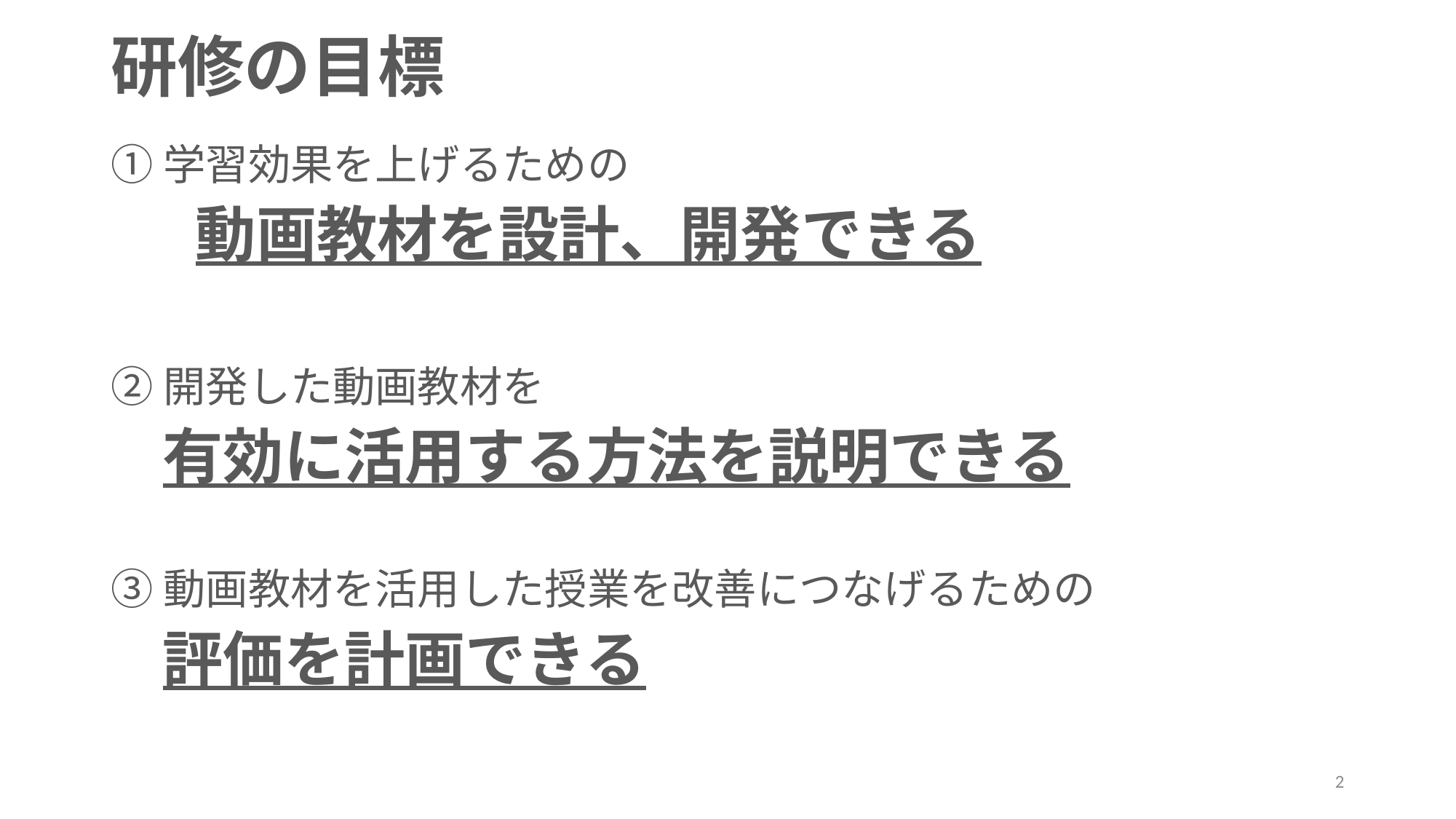

# 研修の目標
①学習効果を上げるための
　　動画教材を設計、開発できる

②開発した動画教材を
　 有効に活用する方法を説明できる

③動画教材を活用した授業を改善につなげるための
　 評価を計画できる
2